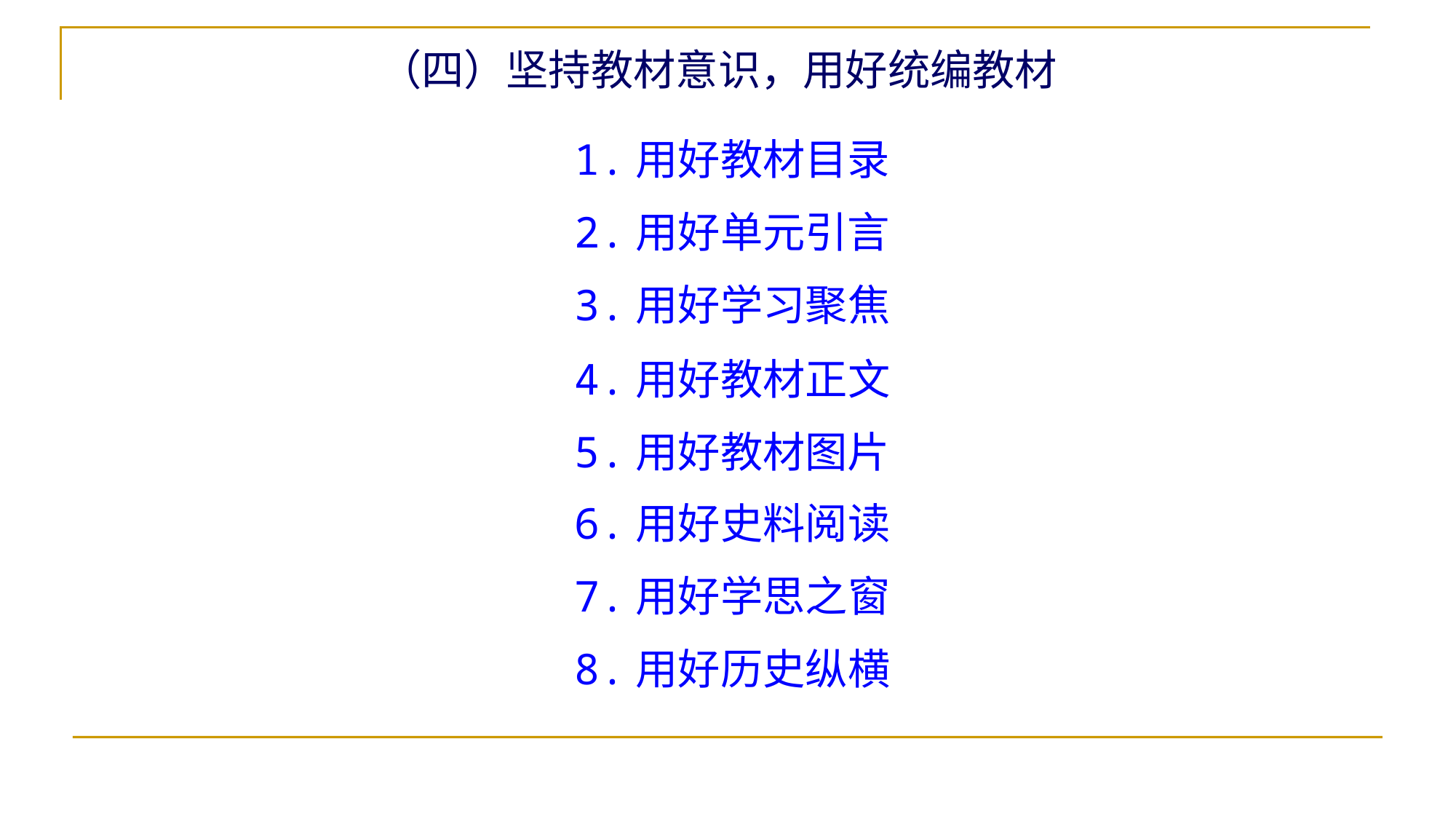

（四）坚持教材意识，用好统编教材
1.用好教材目录
2.用好单元引言
3.用好学习聚焦
4.用好教材正文
5.用好教材图片
6.用好史料阅读
7.用好学思之窗
8.用好历史纵横